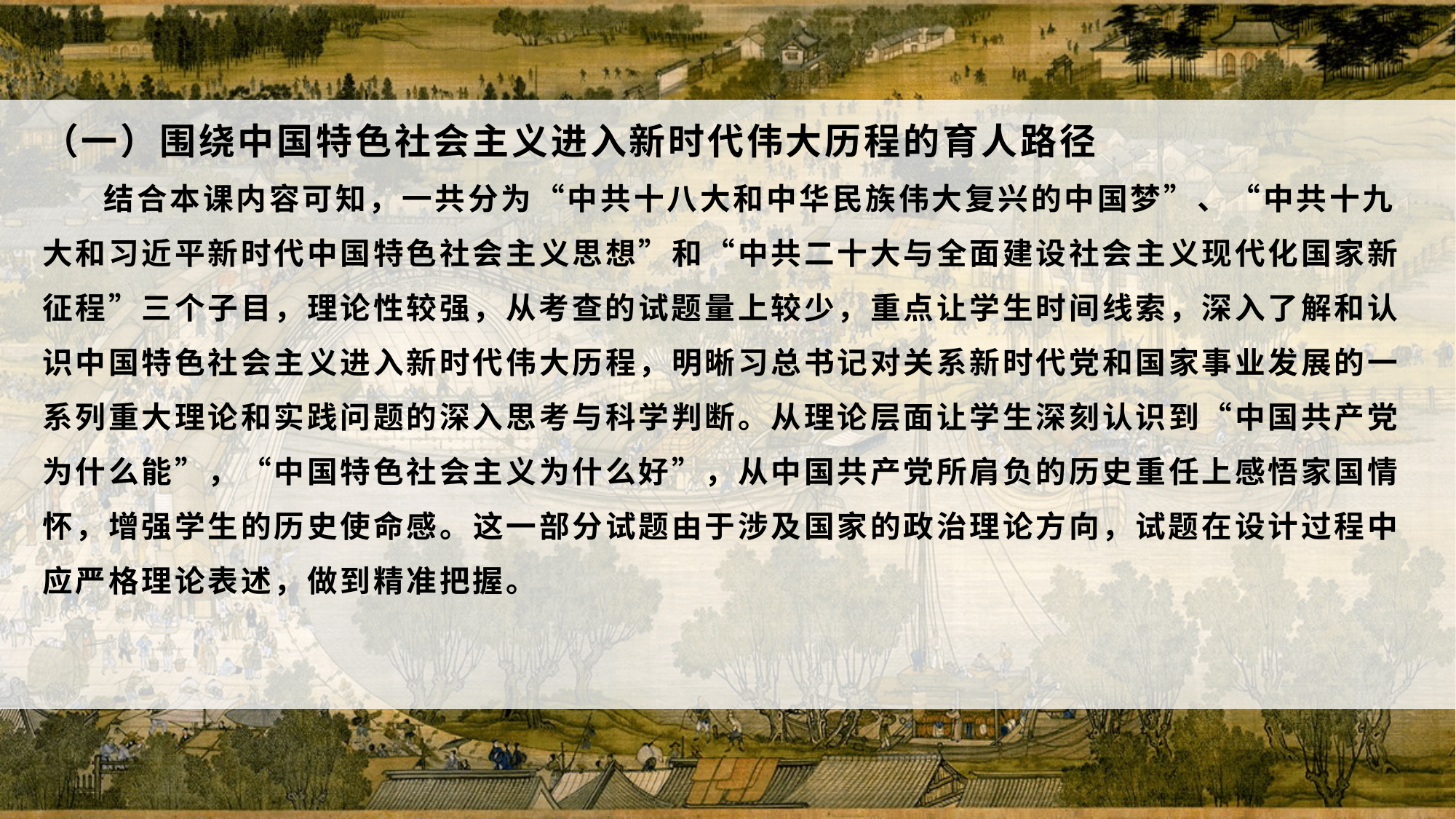

（一）围绕中国特色社会主义进入新时代伟大历程的育人路径
      结合本课内容可知，一共分为“中共十八大和中华民族伟大复兴的中国梦”、“中共十九大和习近平新时代中国特色社会主义思想”和“中共二十大与全面建设社会主义现代化国家新征程”三个子目，理论性较强，从考查的试题量上较少，重点让学生时间线索，深入了解和认识中国特色社会主义进入新时代伟大历程，明晰习总书记对关系新时代党和国家事业发展的一系列重大理论和实践问题的深入思考与科学判断。从理论层面让学生深刻认识到“中国共产党为什么能”，“中国特色社会主义为什么好”，从中国共产党所肩负的历史重任上感悟家国情怀，增强学生的历史使命感。这一部分试题由于涉及国家的政治理论方向，试题在设计过程中应严格理论表述，做到精准把握。